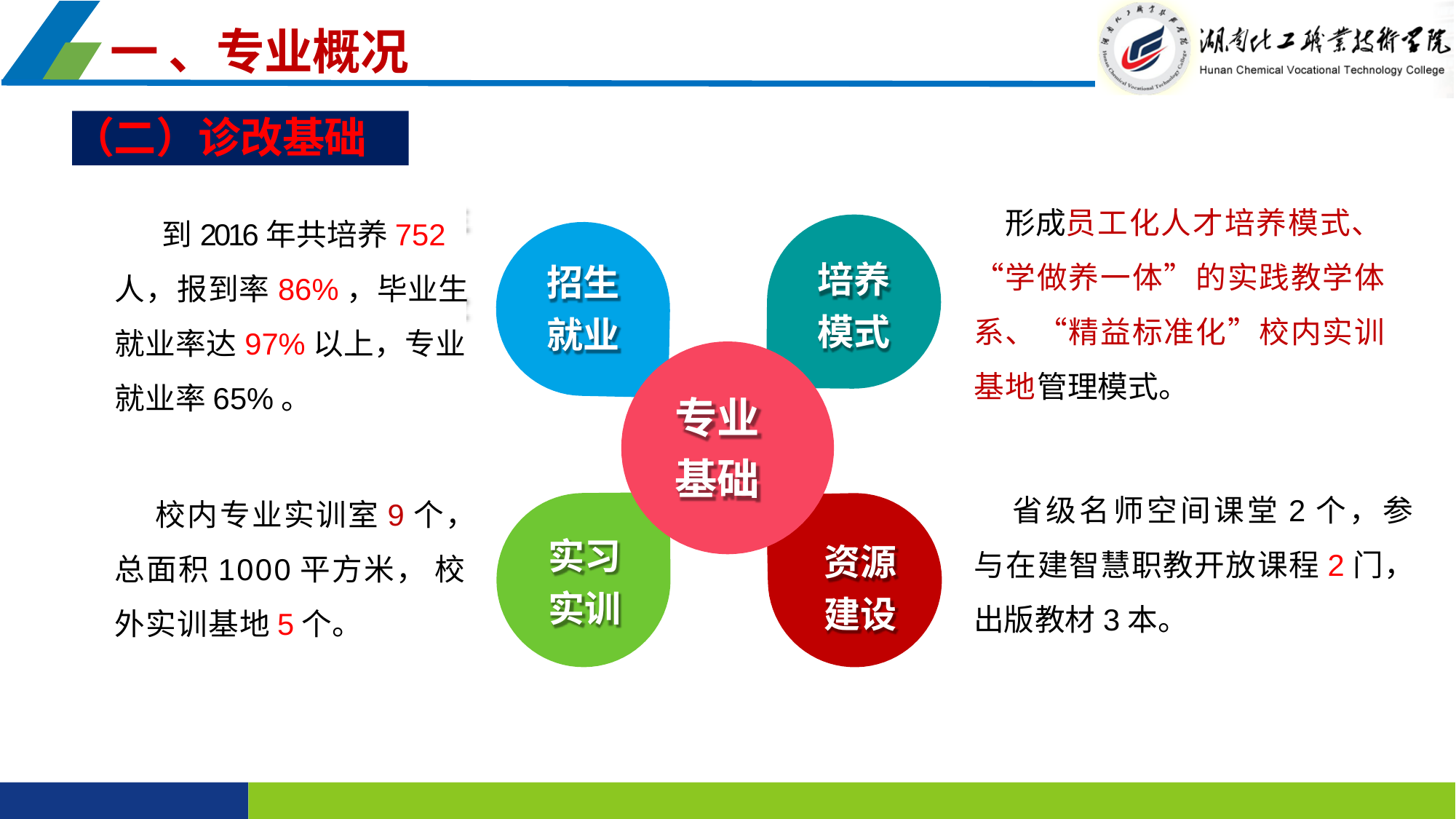

一 、专业概况
（二）诊改基础
   形成员工化人才培养模式、“学做养一体”的实践教学体系、“精益标准化”校内实训基地管理模式。

      到2016年共培养752 人，报到率86%，毕业生就业率达97%以上，专业就业率65%。

培养 模式

招生 就业

专业

基础

   省级名师空间课堂2个，参与在建智慧职教开放课程2门，出版教材3本。
    校内专业实训室9个，总面积1000平方米， 校外实训基地5个。

实习 实训

资源 建设